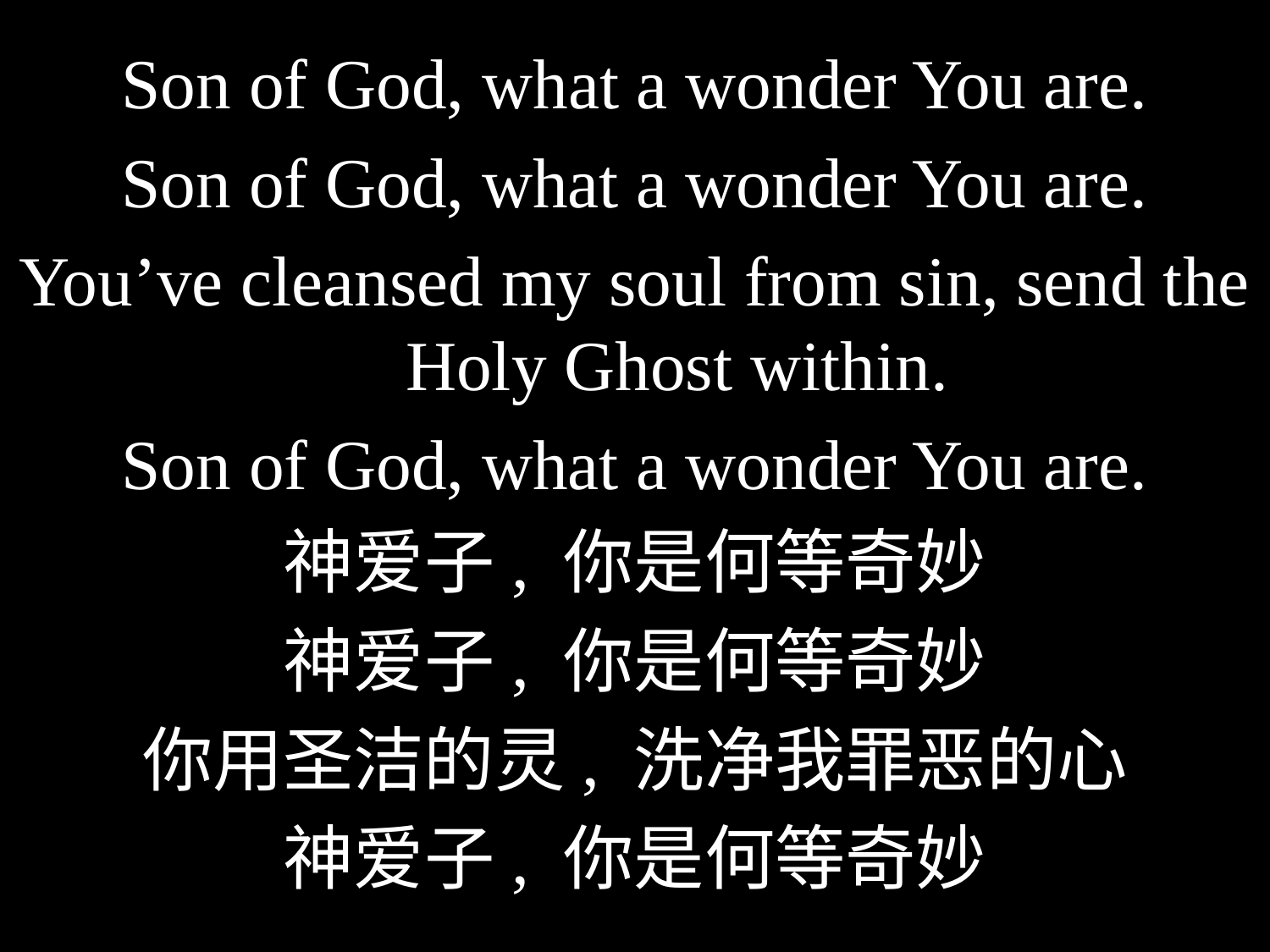

Son of God, what a wonder You are.
Son of God, what a wonder You are.
You’ve cleansed my soul from sin, send the Holy Ghost within.
Son of God, what a wonder You are.
神爱子, 你是何等奇妙
神爱子, 你是何等奇妙
你用圣洁的灵, 洗净我罪恶的心
神爱子, 你是何等奇妙